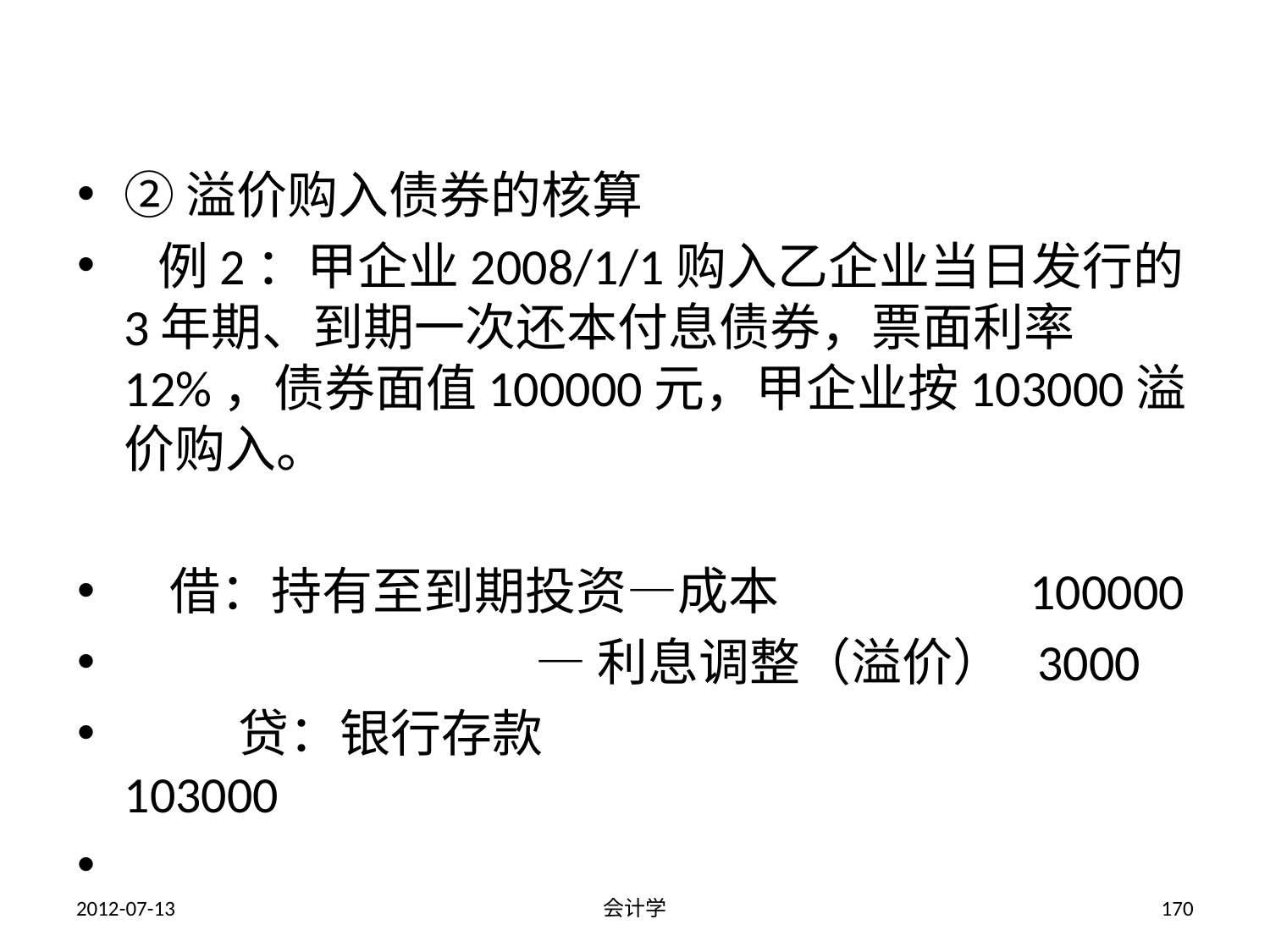

②溢价购入债券的核算
  例2：甲企业2008/1/1购入乙企业当日发行的3年期、到期一次还本付息债券，票面利率12%，债券面值100000元，甲企业按103000溢价购入。

   借：持有至到期投资—成本                     100000
                                    —利息调整（溢价）  3000
         贷：银行存款                                                  103000

2012-07-13
会计学
170